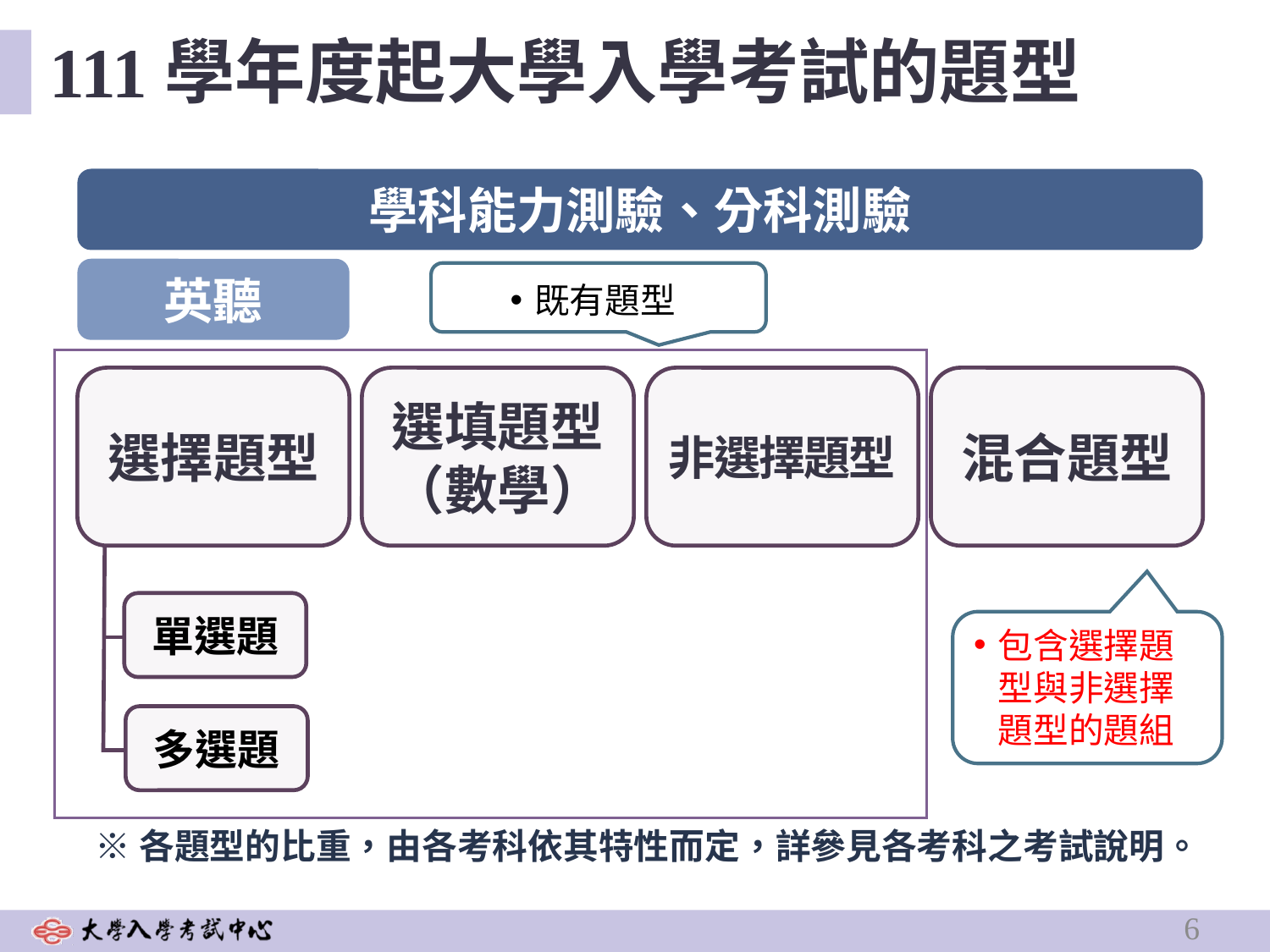

111學年度起大學入學考試的題型
學科能力測驗、分科測驗
英聽

既有題型

非選擇題型
混合題型
選填題型
（數學）
選擇題型
單選題
多選題

包含選擇題型與非選擇題型的題組
※各題型的比重，由各考科依其特性而定，詳參見各考科之考試說明。
6